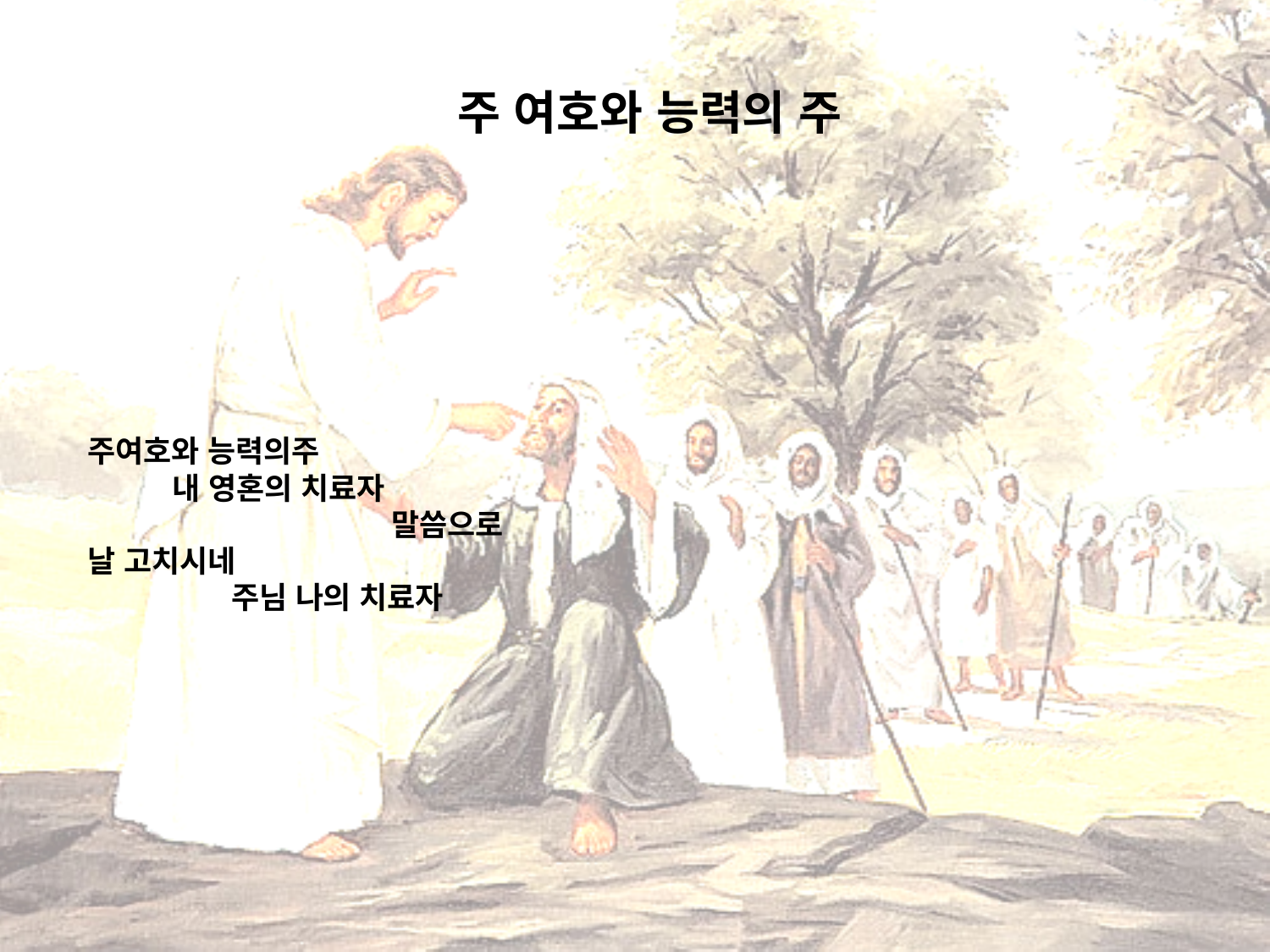

# 주 여호와 능력의 주
주여호와 능력의주                                  내 영혼의 치료자                                                     말씀으로 날 고치시네                                                   주님 나의 치료자